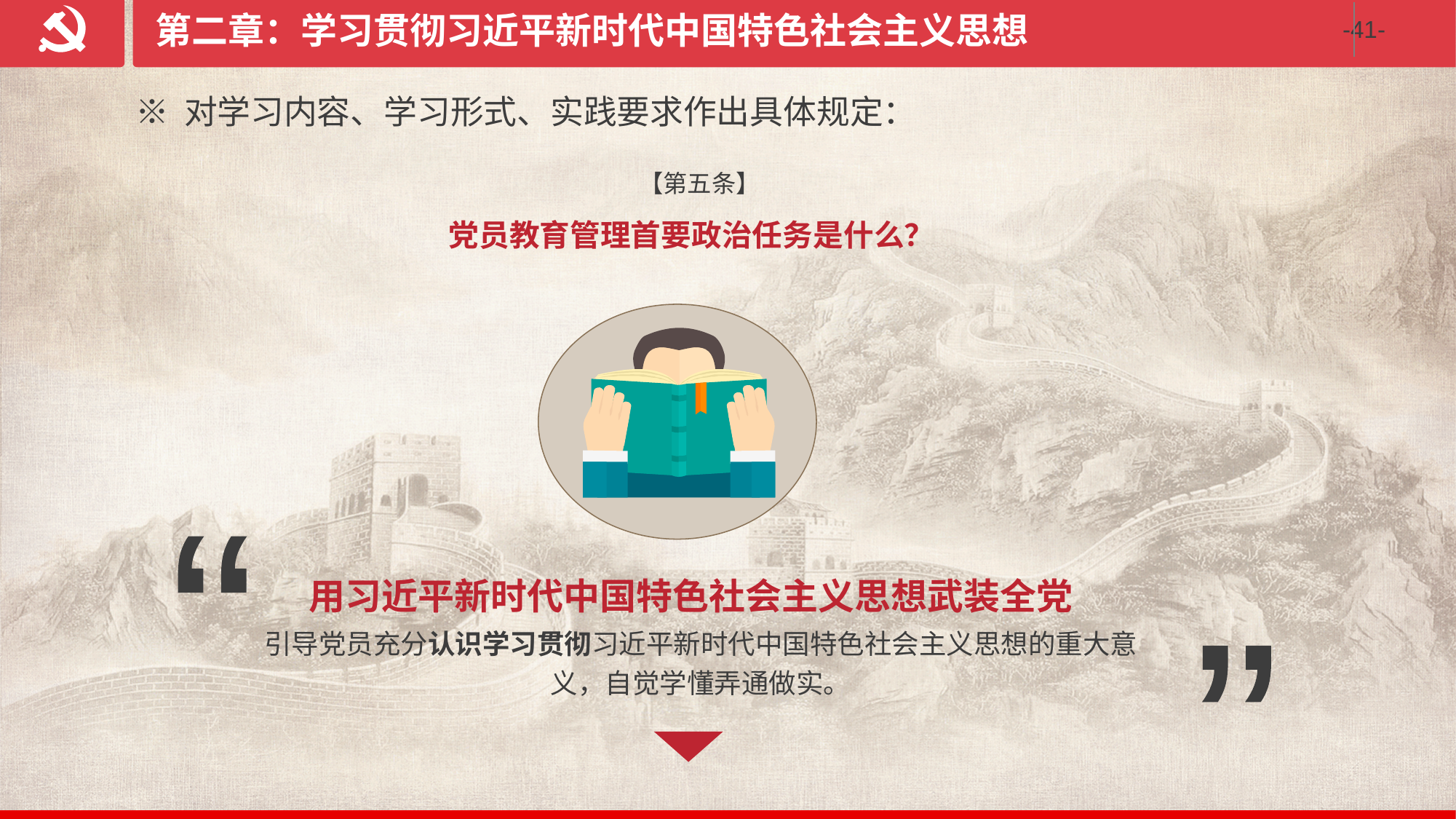

第二章：学习贯彻习近平新时代中国特色社会主义思想
※ 对学习内容、学习形式、实践要求作出具体规定：
【第五条】
党员教育管理首要政治任务是什么？

“
用习近平新时代中国特色社会主义思想武装全党
引导党员充分认识学习贯彻习近平新时代中国特色社会主义思想的重大意义，自觉学懂弄通做实。
“